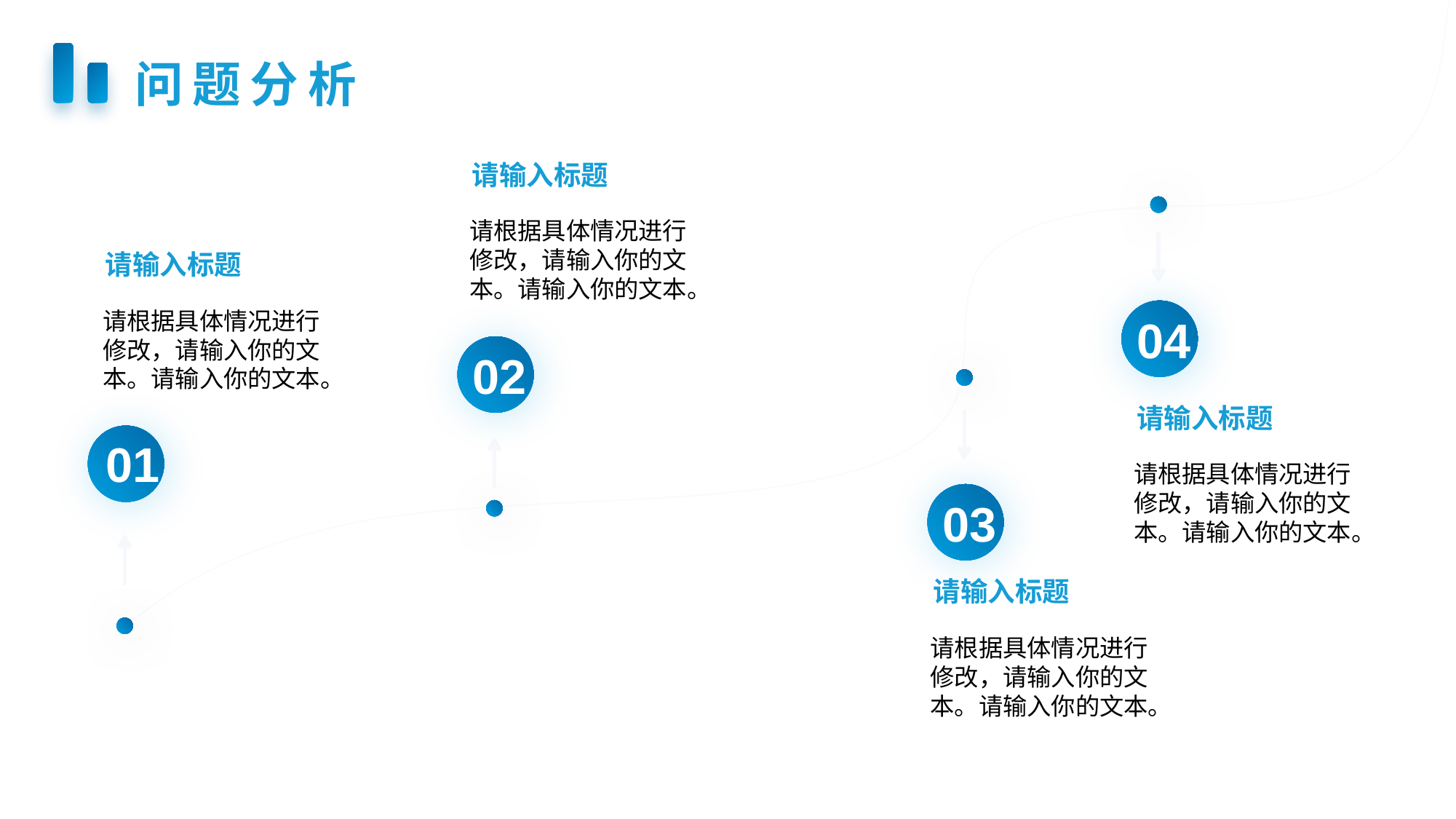

问题分析

请输入标题

请根据具体情况进行修改，请输入你的文本。请输入你的文本。
请输入标题
请根据具体情况进行修改，请输入你的文本。请输入你的文本。

04

02

请输入标题

01
请根据具体情况进行修改，请输入你的文本。请输入你的文本。

03

请输入标题

请根据具体情况进行修改，请输入你的文本。请输入你的文本。